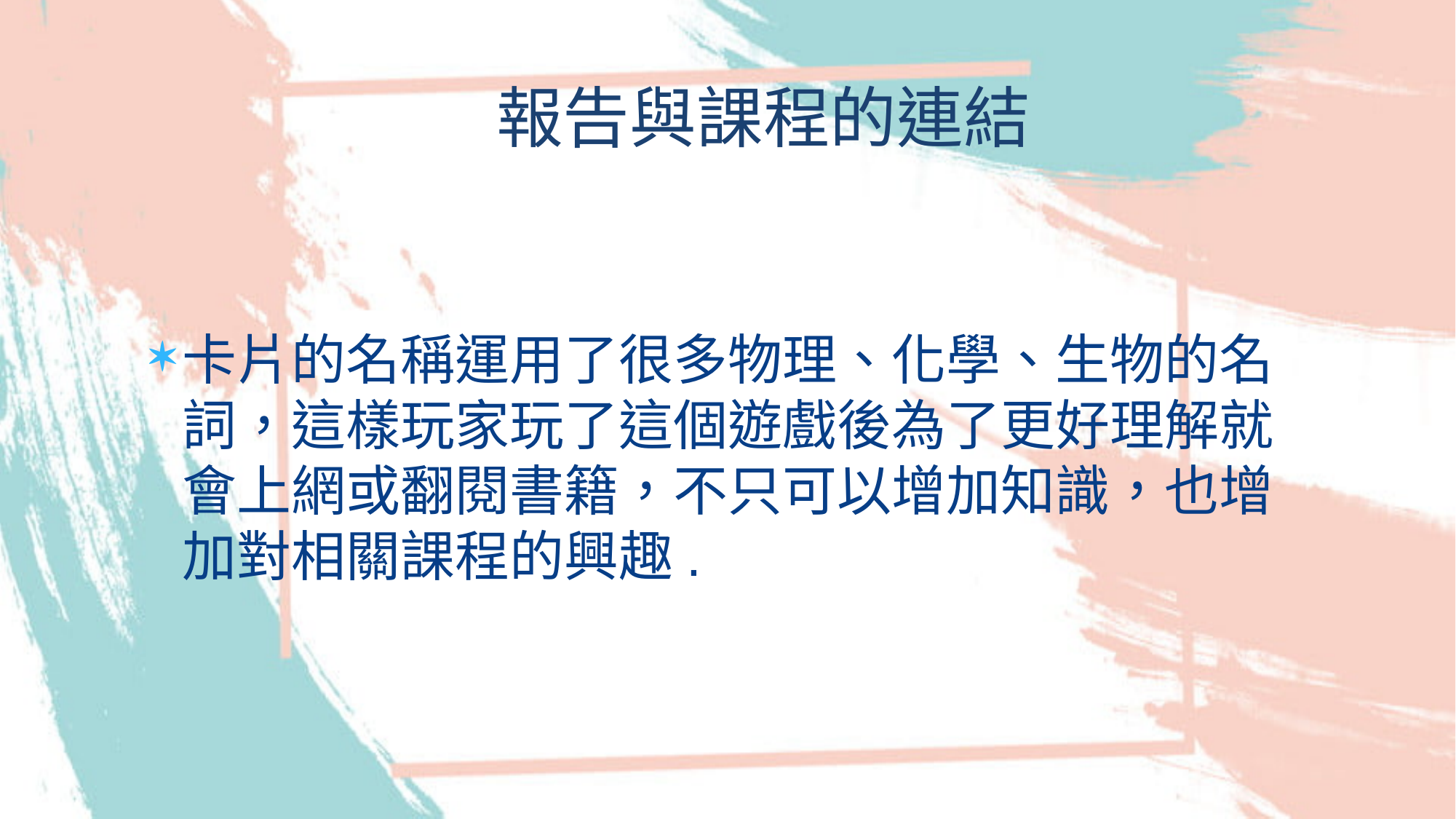

# 報告與課程的連結
卡片的名稱運用了很多物理、化學、生物的名詞，這樣玩家玩了這個遊戲後為了更好理解就會上網或翻閱書籍，不只可以增加知識，也增加對相關課程的興趣.